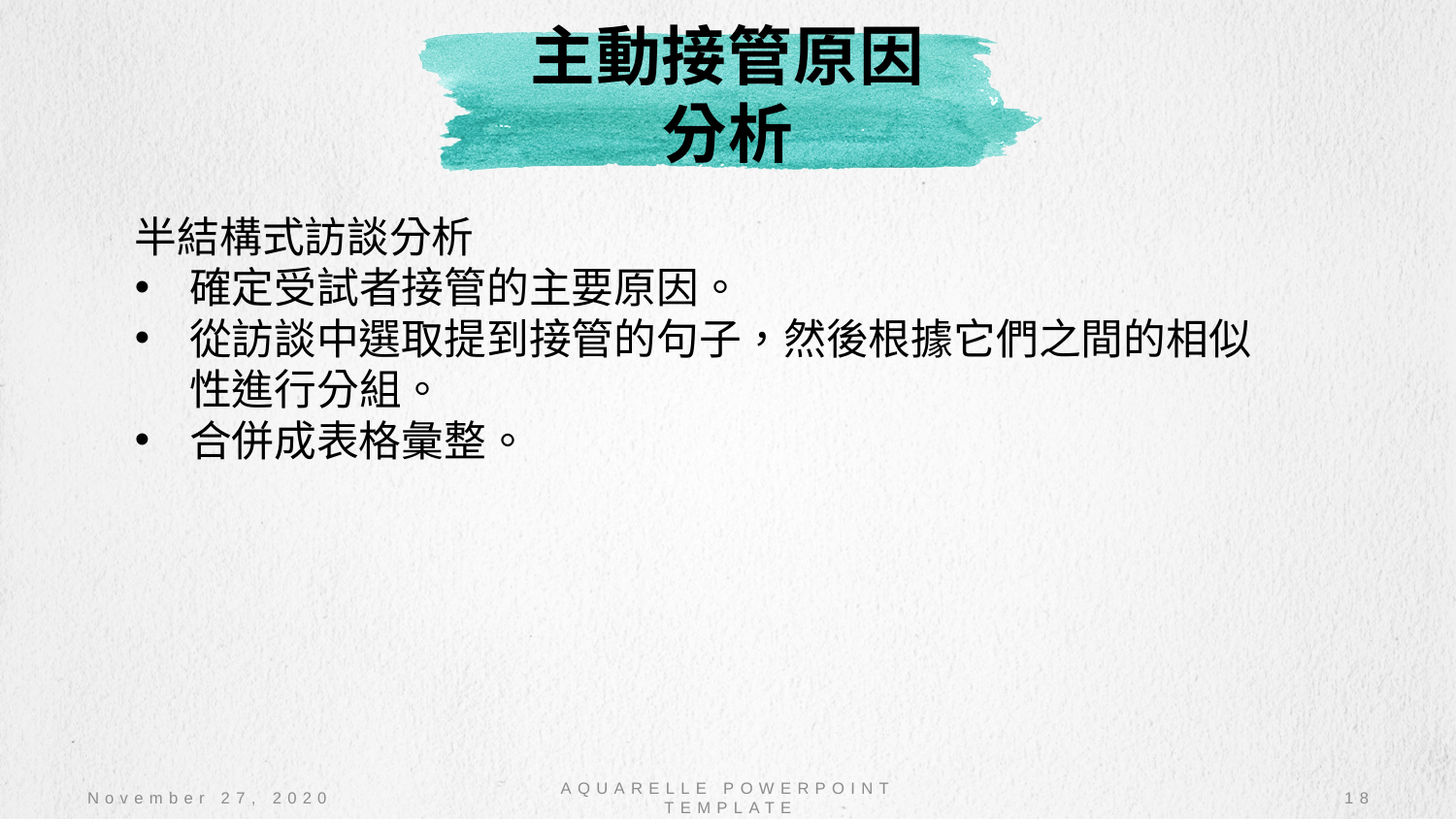

# 主動接管原因分析
半結構式訪談分析
確定受試者接管的主要原因。
從訪談中選取提到接管的句子，然後根據它們之間的相似性進行分組。
合併成表格彙整。

November 27, 2020
AQUARELLE POWERPOINT TEMPLATE
18